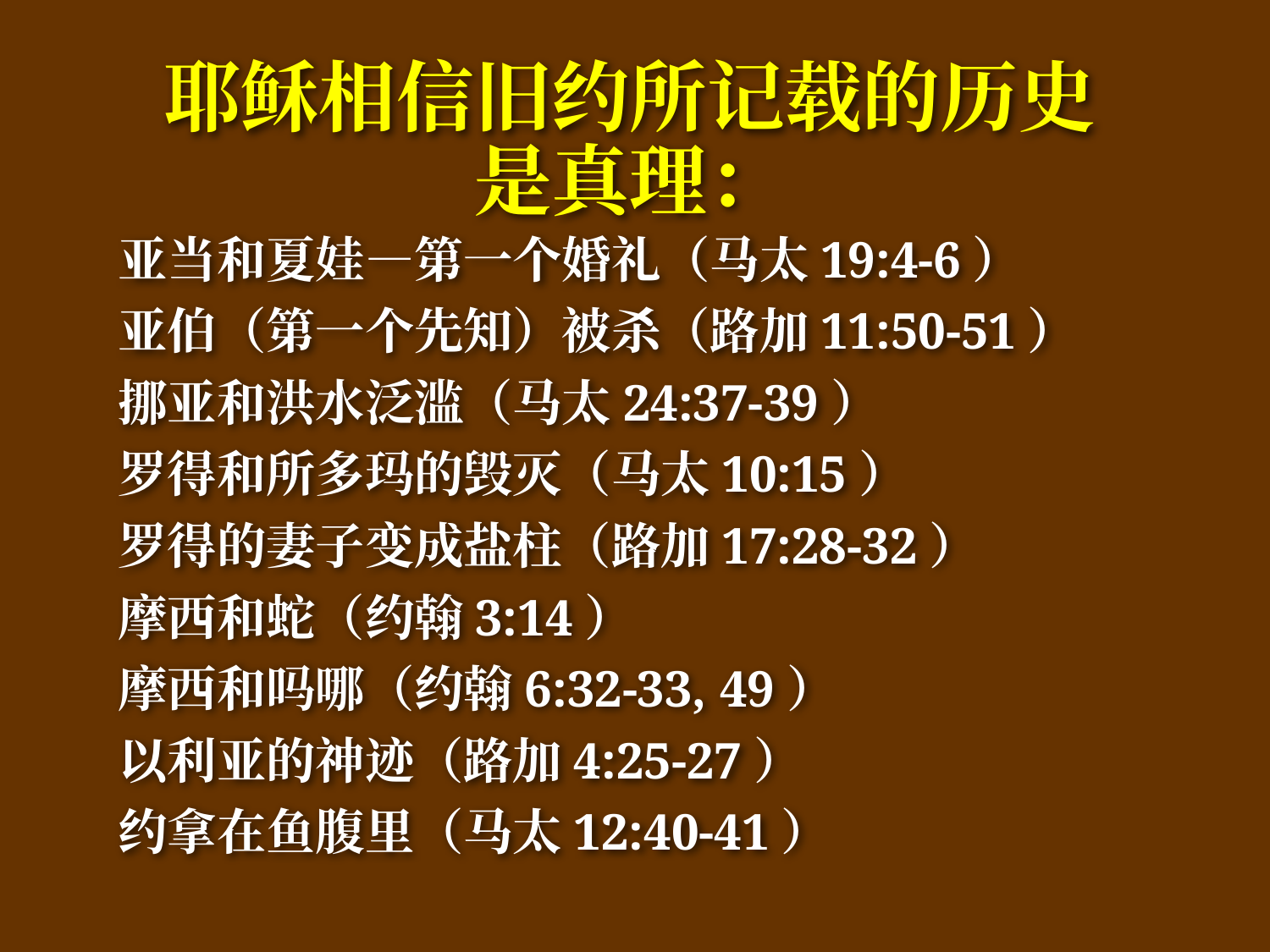

耶稣相信旧约所记载的历史是真理：
亚当和夏娃—第一个婚礼（马太19:4-6）
亚伯（第一个先知）被杀（路加11:50-51）
挪亚和洪水泛滥（马太24:37-39）
罗得和所多玛的毁灭（马太10:15）
罗得的妻子变成盐柱（路加17:28-32）
摩西和蛇（约翰3:14）
摩西和吗哪（约翰6:32-33, 49）
以利亚的神迹（路加4:25-27）
约拿在鱼腹里（马太12:40-41）